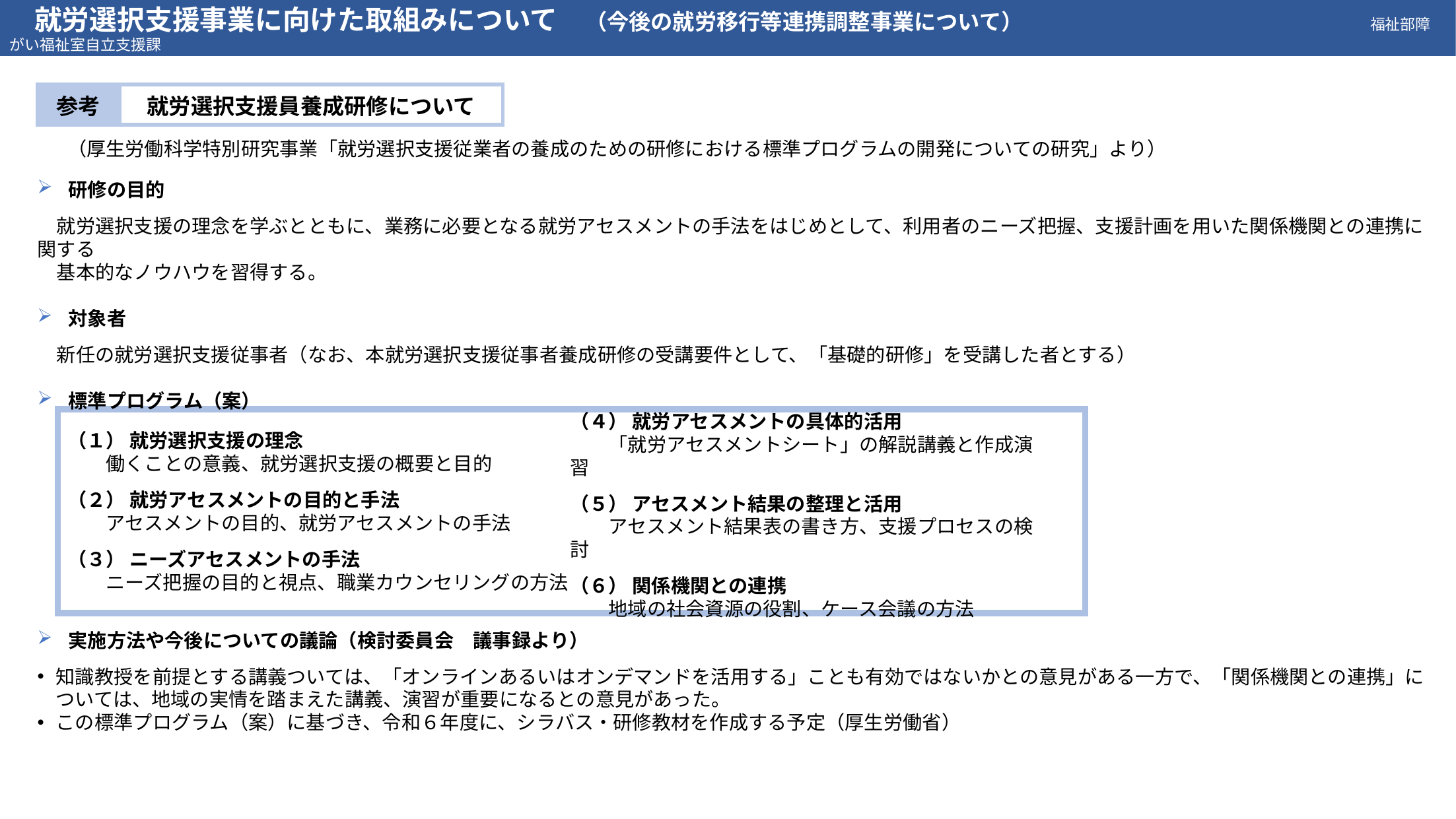

就労選択支援事業に向けた取組みについて　（今後の就労移行等連携調整事業について）　　　　　　　　　　　　　　福祉部障がい福祉室自立支援課
| 参考 | 就労選択支援員養成研修について |
| --- | --- |
（厚生労働科学特別研究事業「就労選択支援従業者の養成のための研修における標準プログラムの開発についての研究」より）
研修の目的

　就労選択支援の理念を学ぶとともに、業務に必要となる就労アセスメントの手法をはじめとして、利用者のニーズ把握、支援計画を用いた関係機関との連携に関する
　基本的なノウハウを習得する。

対象者

　新任の就労選択支援従事者（なお、本就労選択支援従事者養成研修の受講要件として、「基礎的研修」を受講した者とする）

標準プログラム（案）
（１） 就労選択支援の理念
　　働くことの意義、就労選択支援の概要と目的

（２） 就労アセスメントの目的と手法
　　アセスメントの目的、就労アセスメントの手法

（３） ニーズアセスメントの手法
　　ニーズ把握の目的と視点、職業カウンセリングの方法
（４） 就労アセスメントの具体的活用
　　「就労アセスメントシート」の解説講義と作成演習

（５） アセスメント結果の整理と活用
　　アセスメント結果表の書き方、支援プロセスの検討

（６） 関係機関との連携
　　地域の社会資源の役割、ケース会議の方法
実施方法や今後についての議論（検討委員会　議事録より）

知識教授を前提とする講義ついては、「オンラインあるいはオンデマンドを活用する」ことも有効ではないかとの意見がある一方で、「関係機関との連携」については、地域の実情を踏まえた講義、演習が重要になるとの意見があった。
この標準プログラム（案）に基づき、令和６年度に、シラバス・研修教材を作成する予定（厚生労働省）